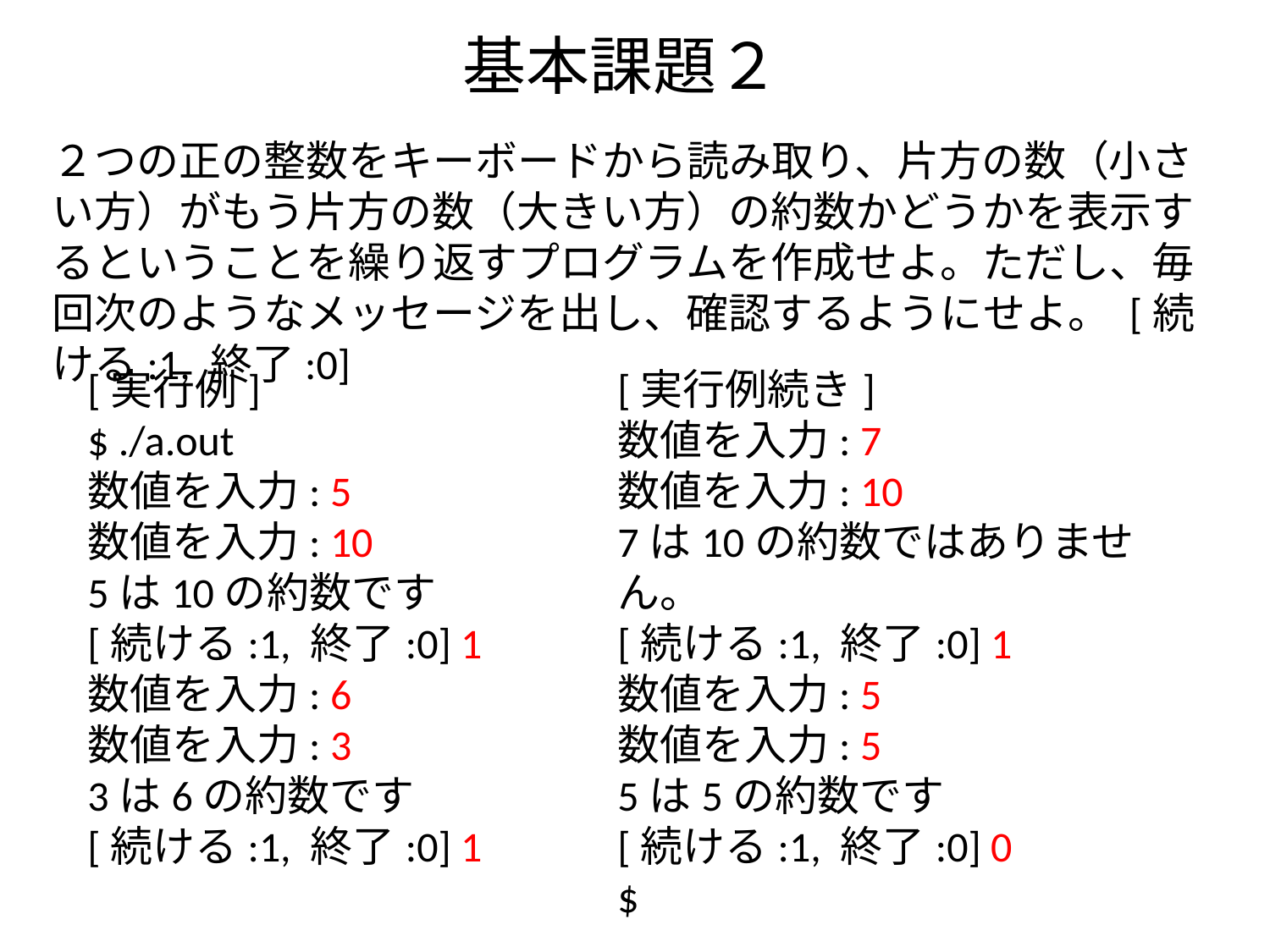

# 基本課題２
２つの正の整数をキーボードから読み取り、片方の数（小さい方）がもう片方の数（大きい方）の約数かどうかを表示するということを繰り返すプログラムを作成せよ。ただし、毎回次のようなメッセージを出し、確認するようにせよ。 [続ける:1, 終了:0]
[実行例続き]
数値を入力: 7
数値を入力: 10
7は10の約数ではありません。
[続ける:1, 終了:0] 1
数値を入力: 5
数値を入力: 5
5は5の約数です
[続ける:1, 終了:0] 0
$
[実行例]
$ ./a.out
数値を入力: 5
数値を入力: 10
5は10の約数です
[続ける:1, 終了:0] 1
数値を入力: 6
数値を入力: 3
3は6の約数です
[続ける:1, 終了:0] 1